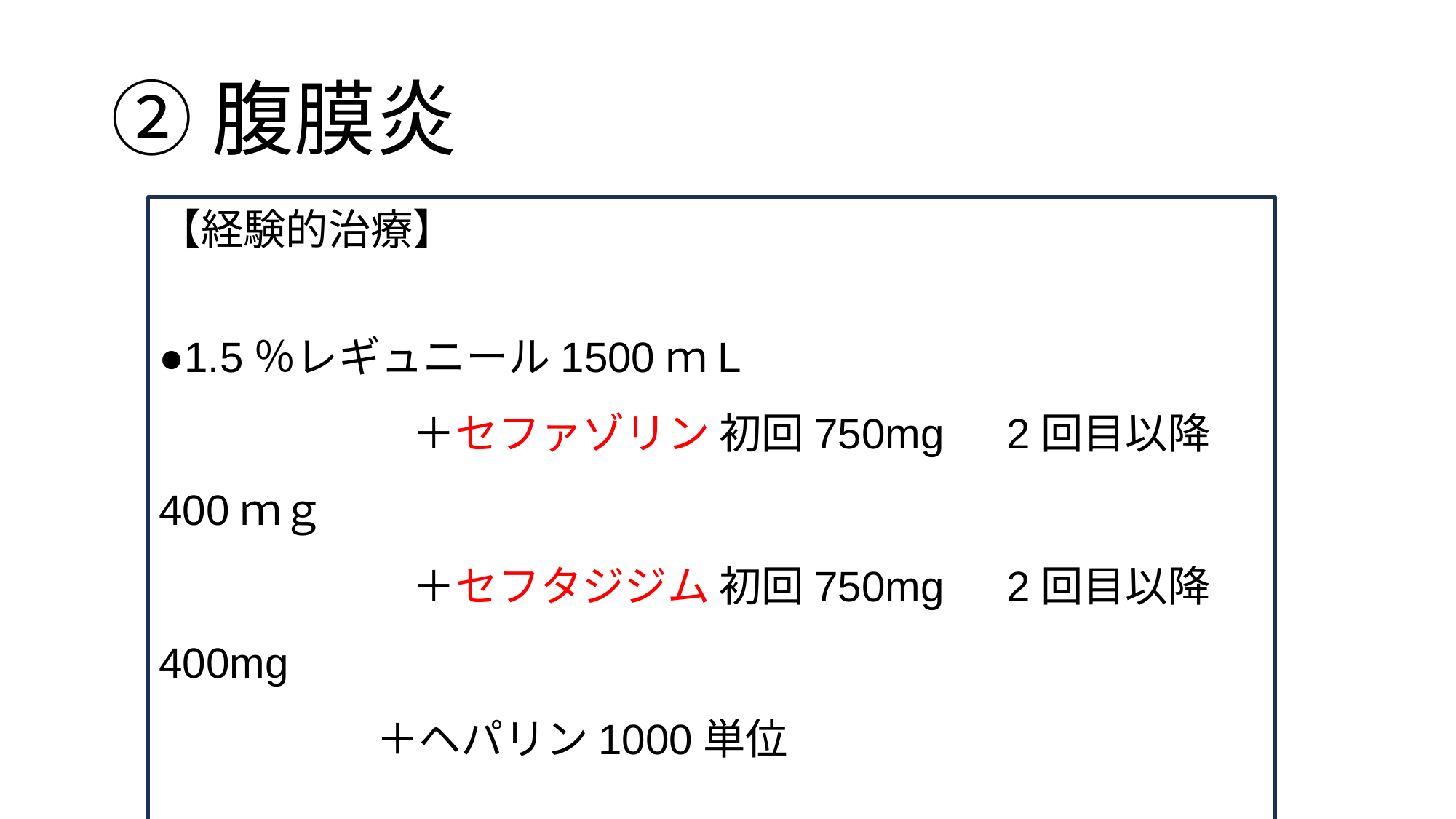

# ②腹膜炎
【経験的治療】

●1.5％レギュニール1500ｍL
　　　　　　＋セファゾリン 初回750mg　2回目以降400ｍｇ
　　　　　　＋セフタジジム 初回750mg　2回目以降400mg
    　　　　＋ヘパリン1000単位

1日4回　6時間腹腔内貯留